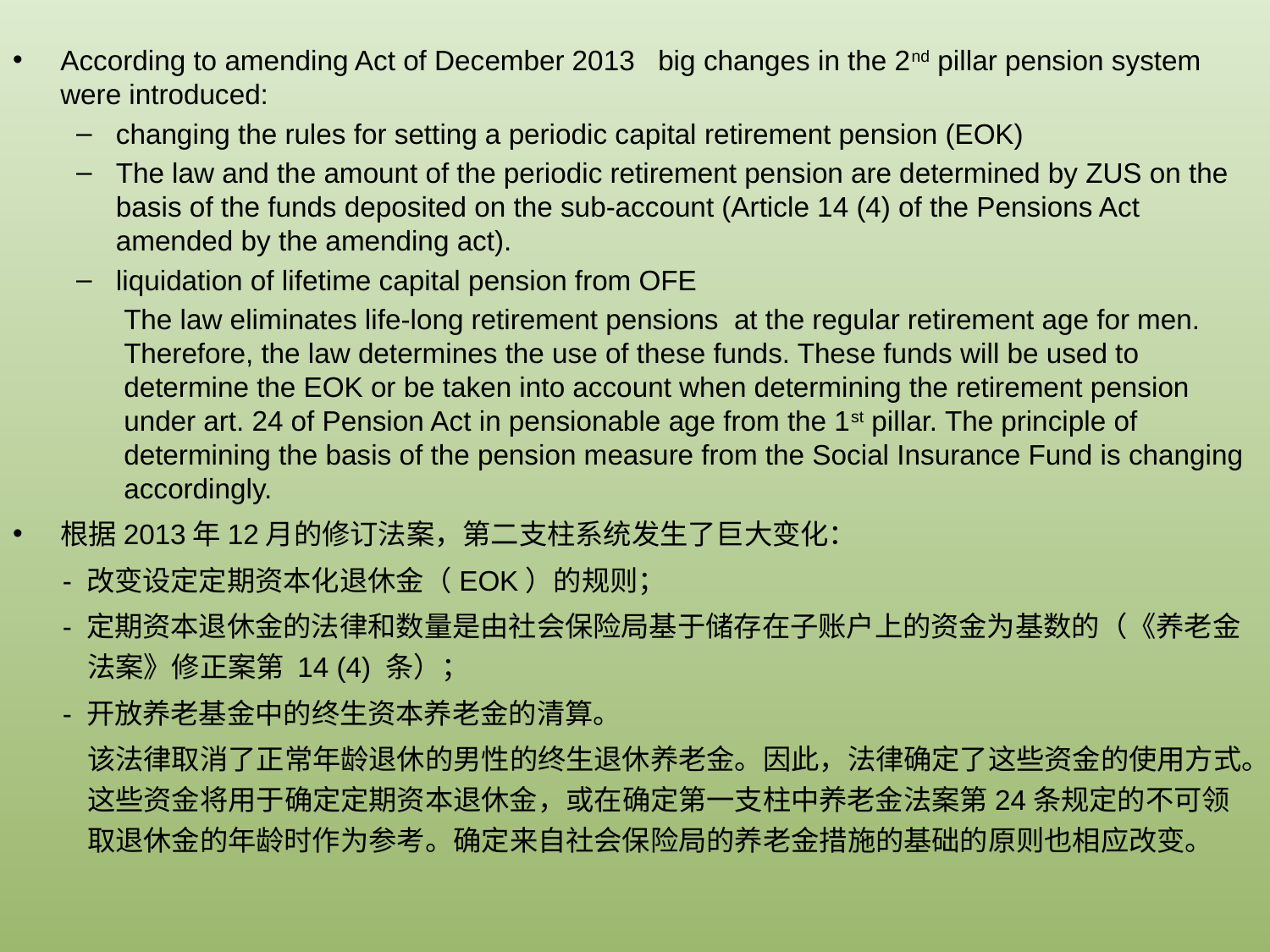

According to amending Act of December 2013   big changes in the 2nd pillar pension system were introduced:
changing the rules for setting a periodic capital retirement pension (EOK)
The law and the amount of the periodic retirement pension are determined by ZUS on the basis of the funds deposited on the sub-account (Article 14 (4) of the Pensions Act amended by the amending act).
liquidation of lifetime capital pension from OFE
The law eliminates life-long retirement pensions  at the regular retirement age for men. Therefore, the law determines the use of these funds. These funds will be used to determine the EOK or be taken into account when determining the retirement pension under art. 24 of Pension Act in pensionable age from the 1st pillar. The principle of determining the basis of the pension measure from the Social Insurance Fund is changing accordingly.
根据2013年12月的修订法案，第二支柱系统发生了巨大变化：
- 改变设定定期资本化退休金（EOK）的规则；
- 定期资本退休金的法律和数量是由社会保险局基于储存在子账户上的资金为基数的（《养老金法案》修正案第 14 (4) 条）；
- 开放养老基金中的终生资本养老金的清算。
该法律取消了正常年龄退休的男性的终生退休养老金。因此，法律确定了这些资金的使用方式。这些资金将用于确定定期资本退休金，或在确定第一支柱中养老金法案第24条规定的不可领取退休金的年龄时作为参考。确定来自社会保险局的养老金措施的基础的原则也相应改变。